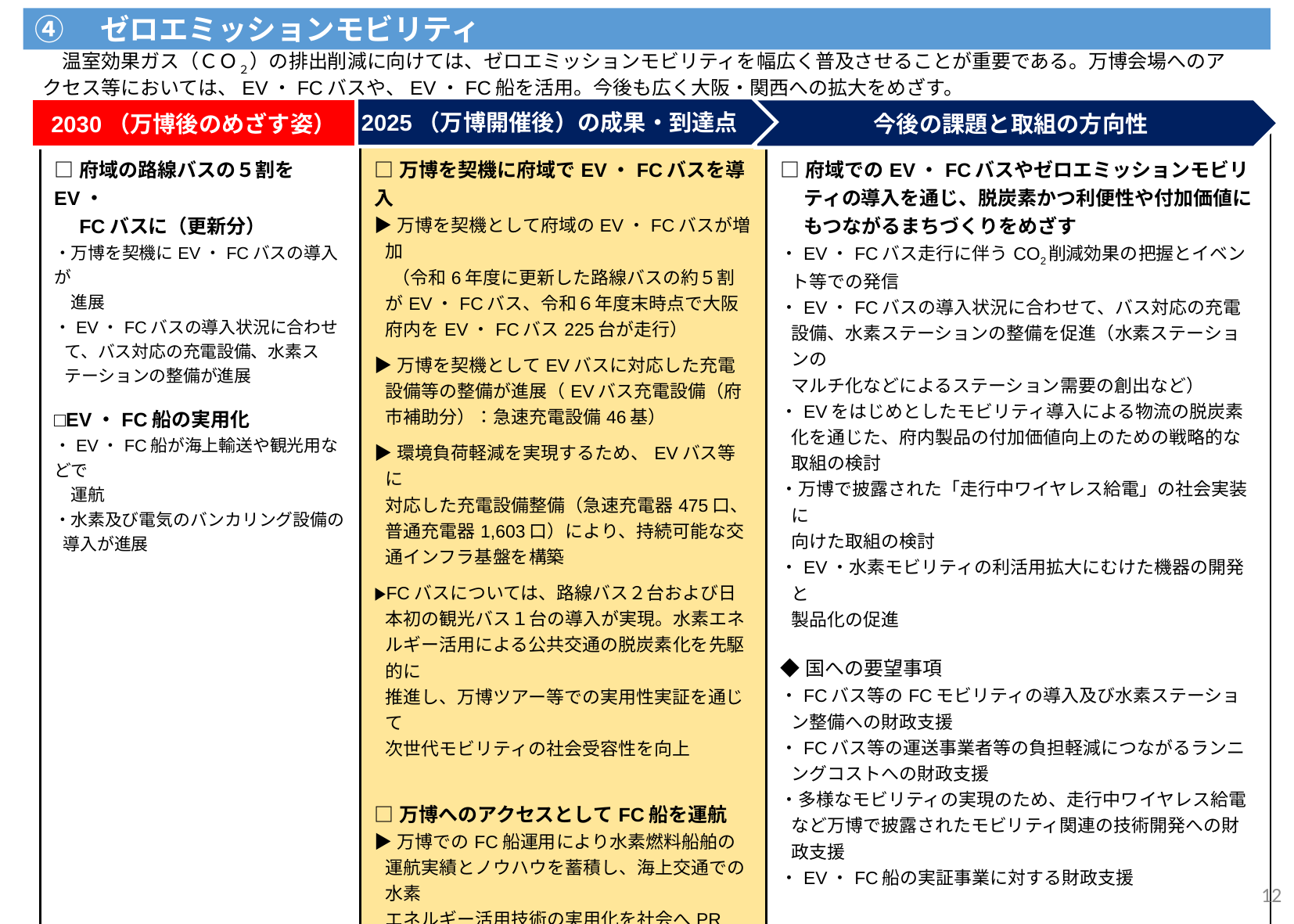

④　ゼロエミッションモビリティ
　温室効果ガス（ＣＯ２）の排出削減に向けては、ゼロエミッションモビリティを幅広く普及させることが重要である。万博会場へのアクセス等においては、EV・FCバスや、EV・FC船を活用。今後も広く大阪・関西への拡大をめざす。
2025（万博開催後）の成果・到達点
2030（万博後のめざす姿）
今後の課題と取組の方向性
| □府域の路線バスの５割をEV・ 　FCバスに（更新分） ・万博を契機にEV・FCバスの導入が 　進展 ・EV・FCバスの導入状況に合わせて、バス対応の充電設備、水素ステーションの整備が進展 □EV・FC船の実用化 ・EV・FC船が海上輸送や観光用などで 　運航 ・水素及び電気のバンカリング設備の導入が進展 | □万博を契機に府域でEV・FCバスを導入 ▶万博を契機として府域のEV・FCバスが増加 　（令和6年度に更新した路線バスの約５割がEV・FCバス、令和６年度末時点で大阪府内をEV・FCバス225台が走行） ▶万博を契機としてEVバスに対応した充電設備等の整備が進展（EVバス充電設備（府市補助分）：急速充電設備46基） ▶環境負荷軽減を実現するため、EVバス等に 対応した充電設備整備（急速充電器475口、 普通充電器1,603口）により、持続可能な交通インフラ基盤を構築 ▶FCバスについては、路線バス２台および日本初の観光バス１台の導入が実現。水素エネルギー活用による公共交通の脱炭素化を先駆的に 推進し、万博ツアー等での実用性実証を通じて 次世代モビリティの社会受容性を向上 □万博へのアクセスとしてFC船を運航 ▶万博でのFC船運用により水素燃料船舶の運航実績とノウハウを蓄積し、海上交通での水素 エネルギー活用技術の実用化を社会へPR | □府域でのEV・FCバスやゼロエミッションモビリティの導入を通じ、脱炭素かつ利便性や付加価値にもつながるまちづくりをめざす ・EV・FCバス走行に伴うCO2削減効果の把握とイベント等での発信 ・EV・FCバスの導入状況に合わせて、バス対応の充電設備、水素ステーションの整備を促進（水素ステーションの マルチ化などによるステーション需要の創出など） ・EVをはじめとしたモビリティ導入による物流の脱炭素化を通じた、府内製品の付加価値向上のための戦略的な取組の検討 ・万博で披露された「走行中ワイヤレス給電」の社会実装に 向けた取組の検討 ・EV・水素モビリティの利活用拡大にむけた機器の開発と 製品化の促進 ◆国への要望事項 ・FCバス等のFCモビリティの導入及び水素ステーション整備への財政支援 ・FCバス等の運送事業者等の負担軽減につながるランニングコストへの財政支援 ・多様なモビリティの実現のため、走行中ワイヤレス給電など万博で披露されたモビリティ関連の技術開発への財政支援 ・EV・FC船の実証事業に対する財政支援 |
| --- | --- | --- |
12